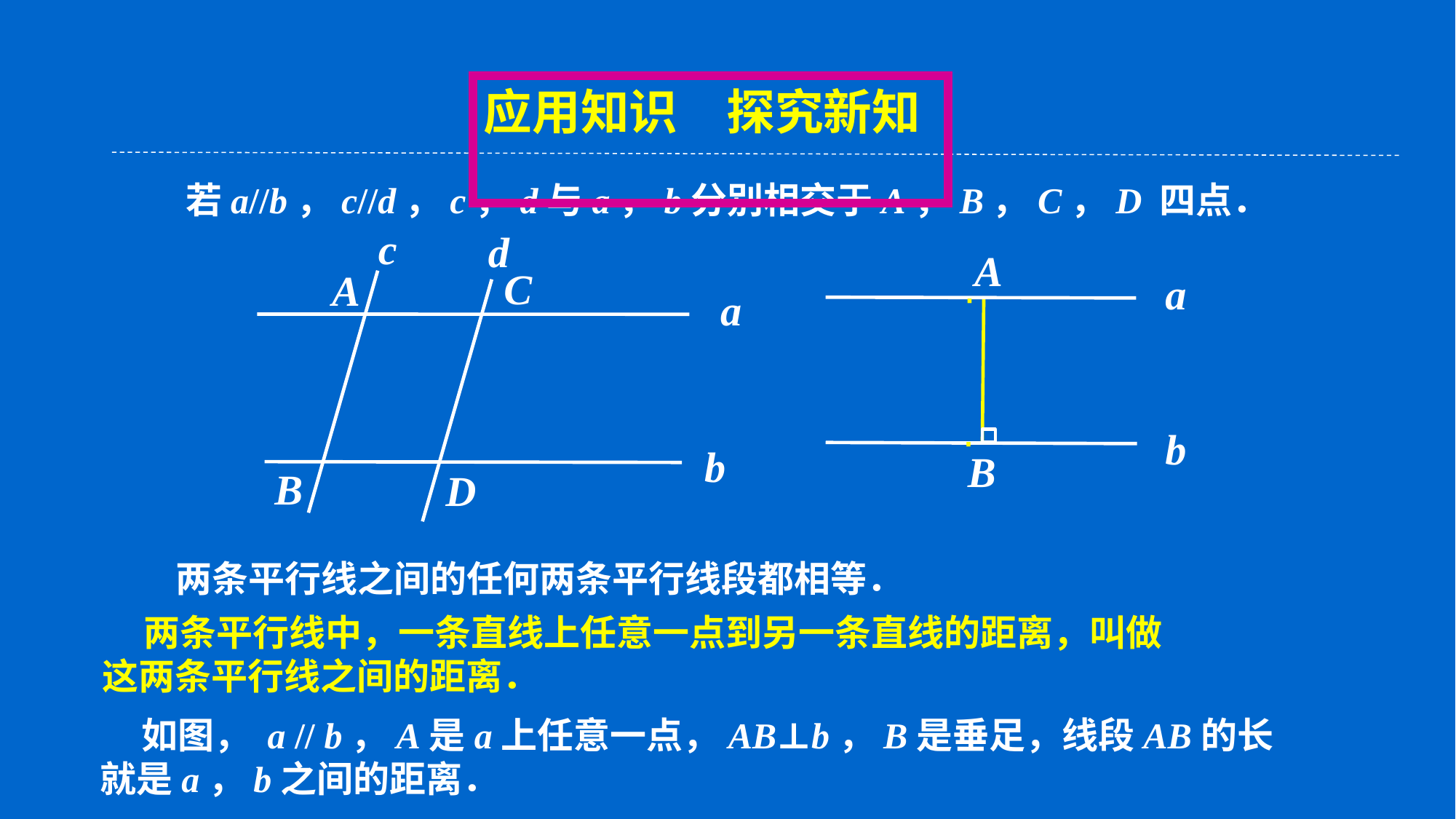

应用知识　探究新知
　　若a//b，c//d，c，d与a，b分别相交于A，B，C，D 四点．
c
d
A
·
C
A
B
D
a
b
a
b
·

B
两条平行线之间的任何两条平行线段都相等．
    两条平行线中，一条直线上任意一点到另一条直线的距离，叫做
这两条平行线之间的距离．
    如图， a // b，A是a上任意一点，AB⊥b，B是垂足，线段AB的长
就是a，b之间的距离．